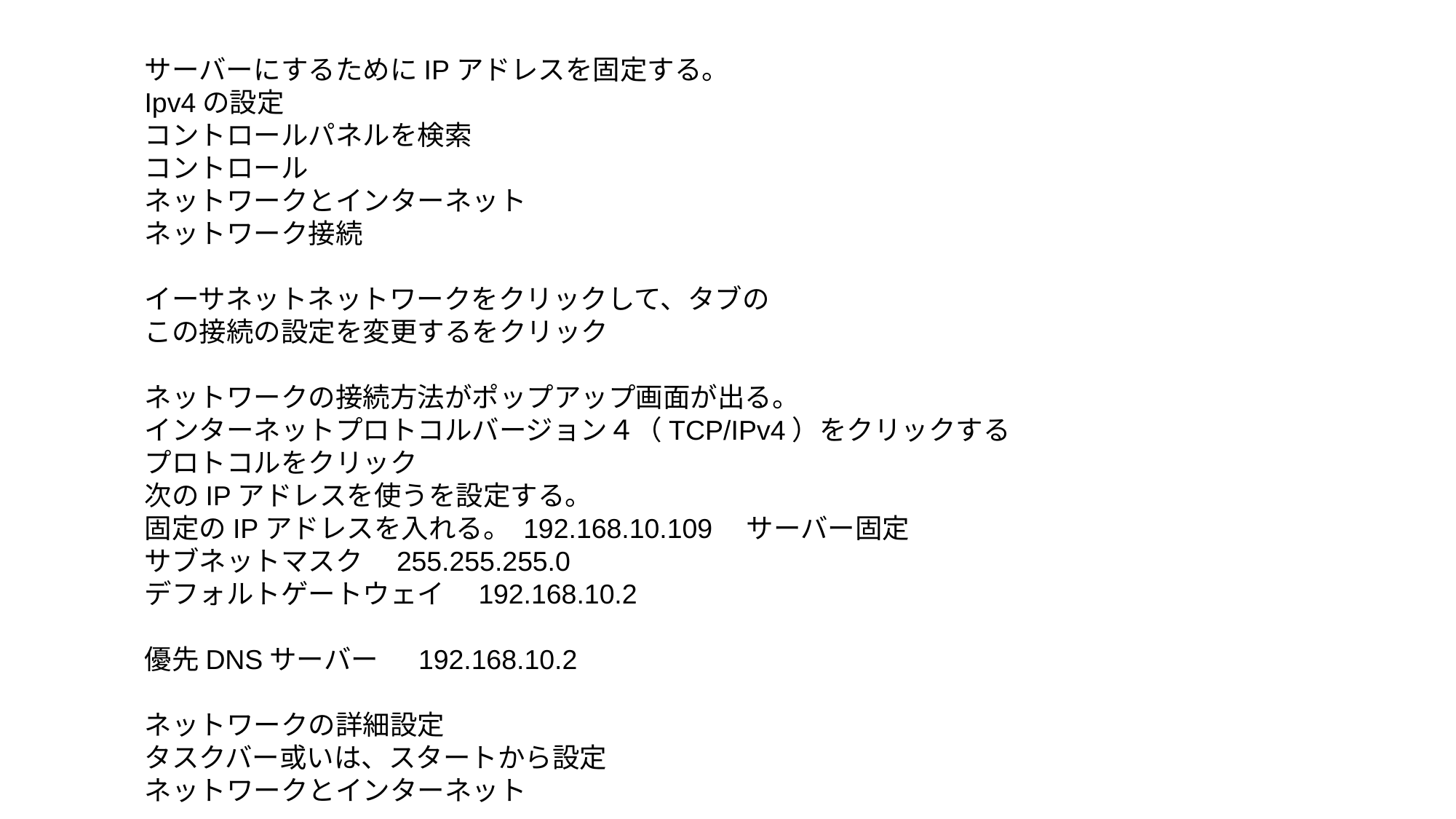

サーバーにするためにIPアドレスを固定する。
Ipv4の設定
コントロールパネルを検索
コントロール
ネットワークとインターネット
ネットワーク接続

イーサネットネットワークをクリックして、タブの
この接続の設定を変更するをクリック

ネットワークの接続方法がポップアップ画面が出る。
インターネットプロトコルバージョン４（TCP/IPv4）をクリックする
プロトコルをクリック
次のIPアドレスを使うを設定する。
固定のIPアドレスを入れる。 192.168.10.109　サーバー固定
サブネットマスク　255.255.255.0
デフォルトゲートウェイ　192.168.10.2

優先DNSサーバー　 192.168.10.2

ネットワークの詳細設定
タスクバー或いは、スタートから設定
ネットワークとインターネット